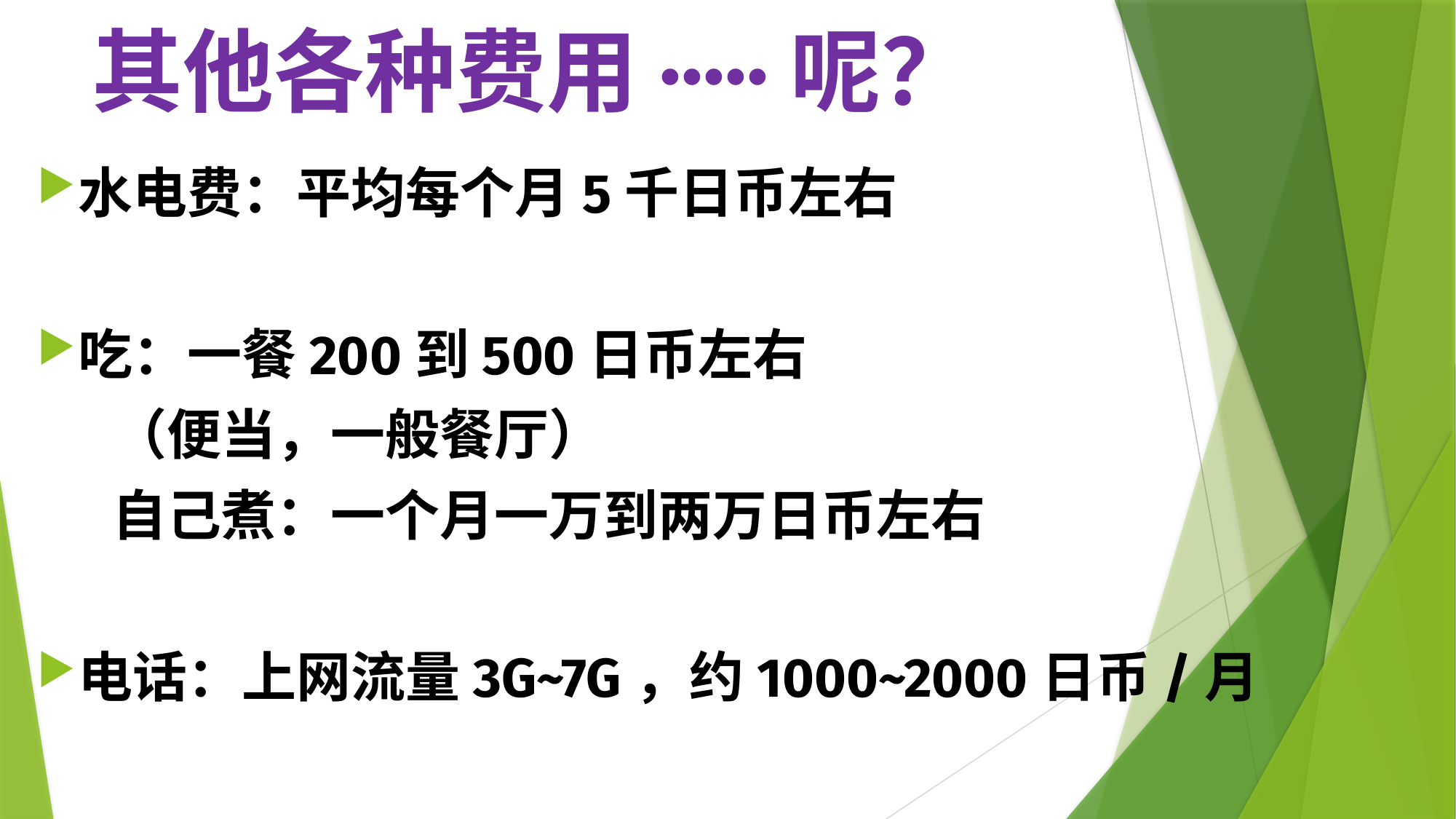

# 其他各种费用·····呢？
水电费：平均每个月5千日币左右

吃：一餐200到500日币左右
     （便当，一般餐厅）
     自己煮：一个月一万到两万日币左右

电话：上网流量3G~7G，约1000~2000日币/月